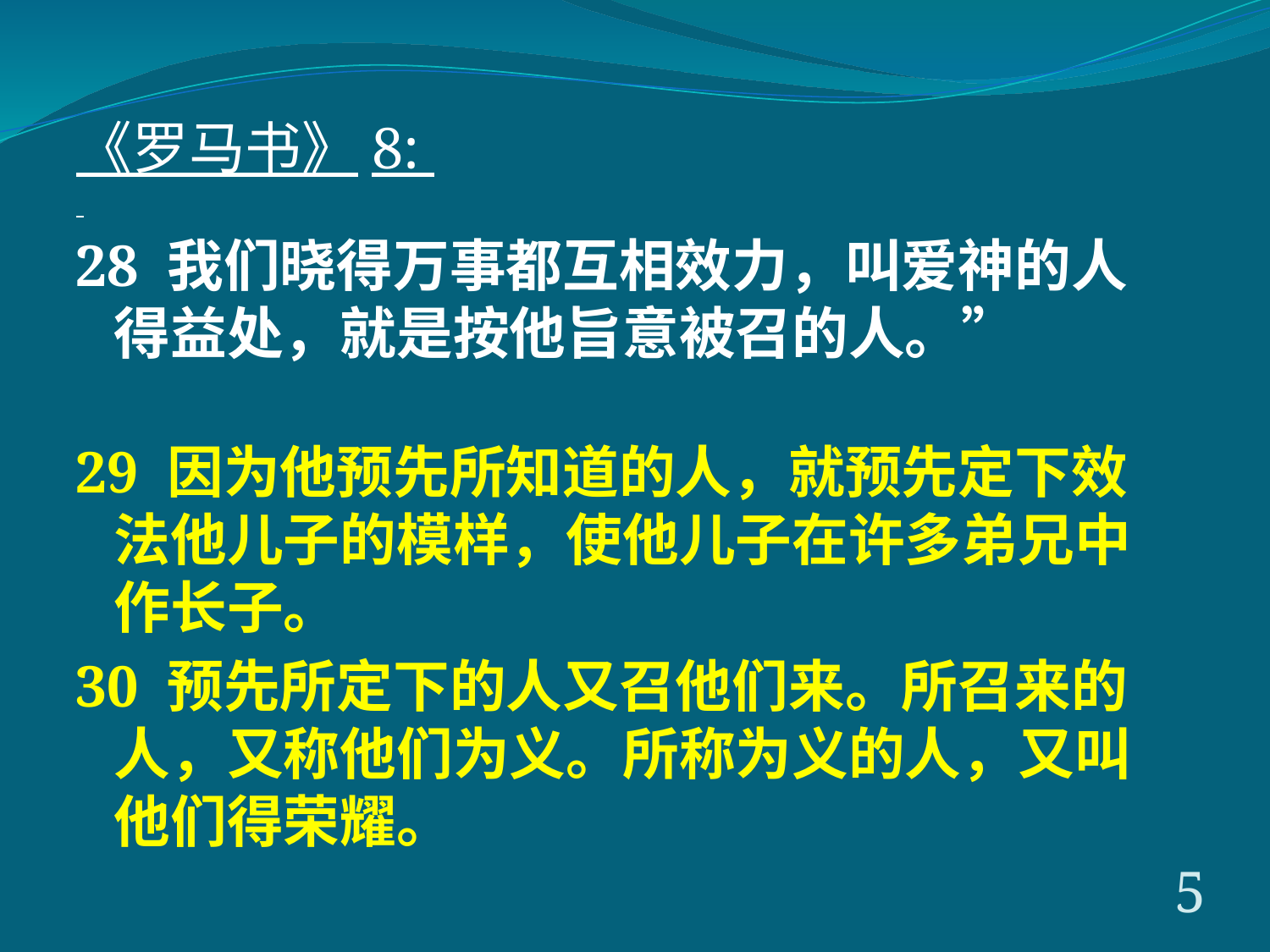

《罗马书》8:

28 我们晓得万事都互相效力，叫爱神的人得益处，就是按他旨意被召的人。”

29 因为他预先所知道的人，就预先定下效法他儿子的模样，使他儿子在许多弟兄中作长子。
30 预先所定下的人又召他们来。所召来的人，又称他们为义。所称为义的人，又叫他们得荣耀。

5